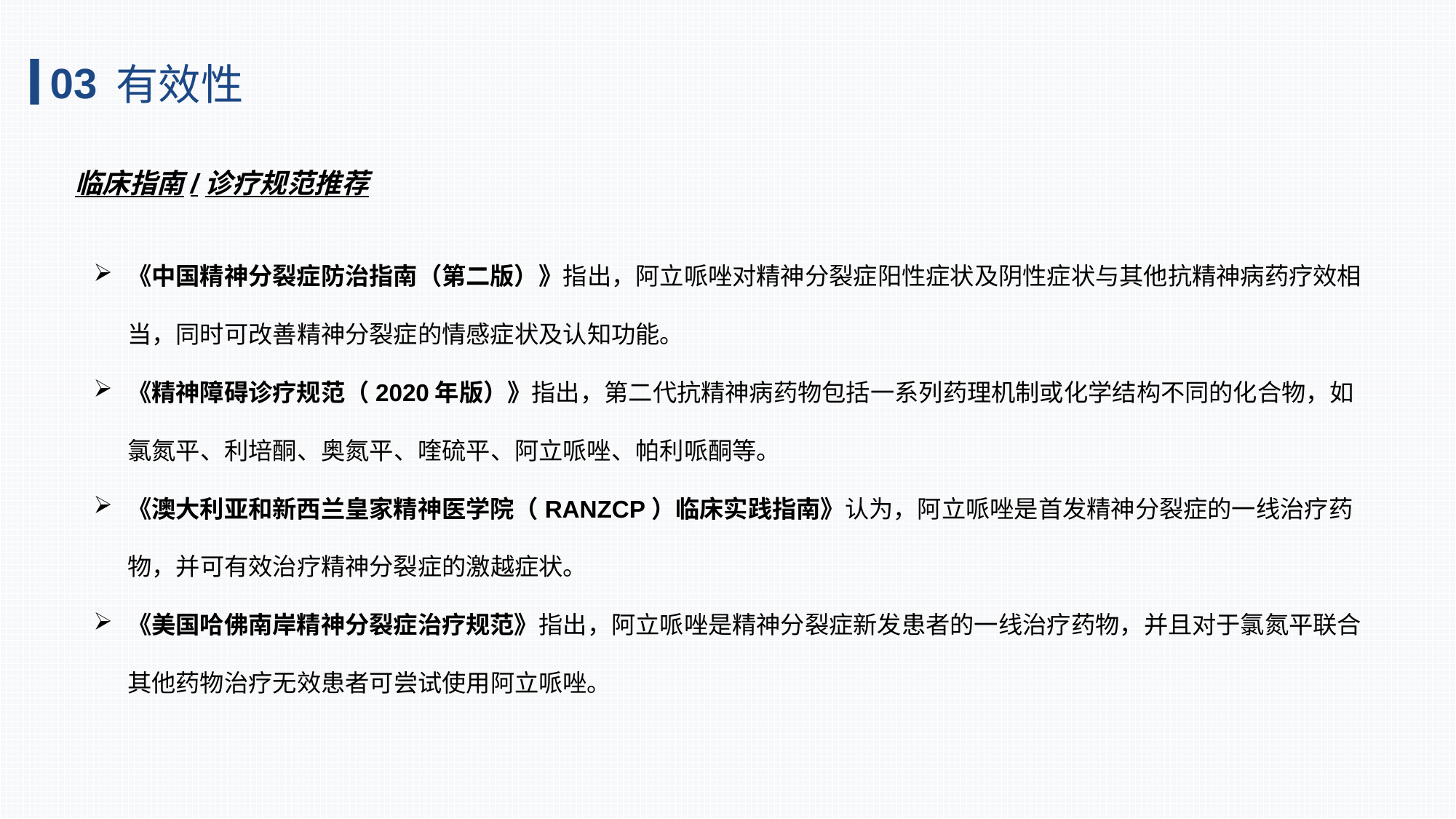

03
有效性

临床指南/诊疗规范推荐
《中国精神分裂症防治指南（第二版）》指出，阿立哌唑对精神分裂症阳性症状及阴性症状与其他抗精神病药疗效相当，同时可改善精神分裂症的情感症状及认知功能。
《精神障碍诊疗规范（2020年版）》指出，第二代抗精神病药物包括一系列药理机制或化学结构不同的化合物，如氯氮平、利培酮、奥氮平、喹硫平、阿立哌唑、帕利哌酮等。
《澳大利亚和新西兰皇家精神医学院（RANZCP）临床实践指南》认为，阿立哌唑是首发精神分裂症的一线治疗药物，并可有效治疗精神分裂症的激越症状。
《美国哈佛南岸精神分裂症治疗规范》指出，阿立哌唑是精神分裂症新发患者的一线治疗药物，并且对于氯氮平联合其他药物治疗无效患者可尝试使用阿立哌唑。